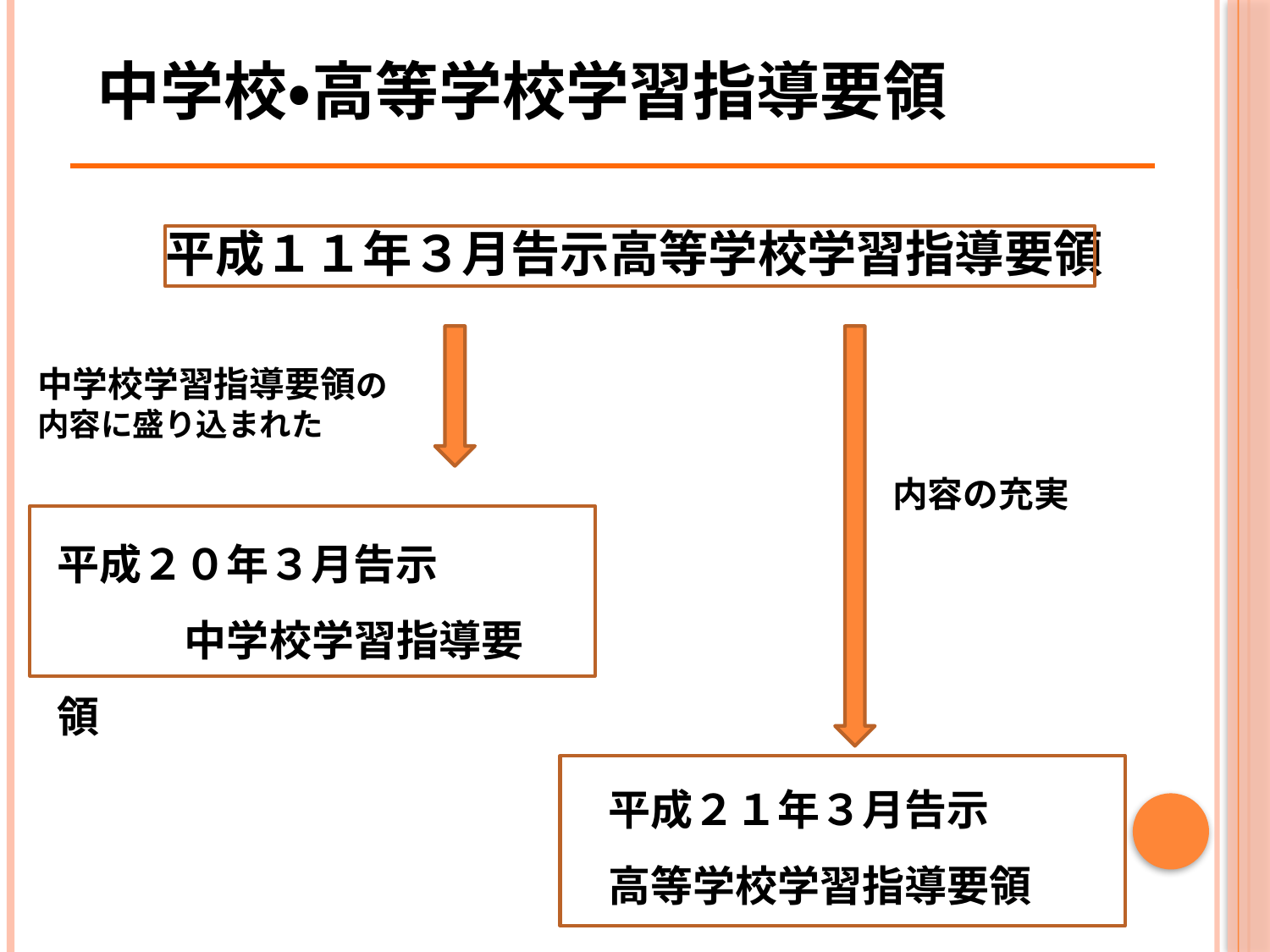

中学校・高等学校学習指導要領
　平成１１年３月告示高等学校学習指導要領

中学校学習指導要領の内容に盛り込まれた
内容の充実

平成２０年３月告示
　　　中学校学習指導要領
平成２１年３月告示
高等学校学習指導要領